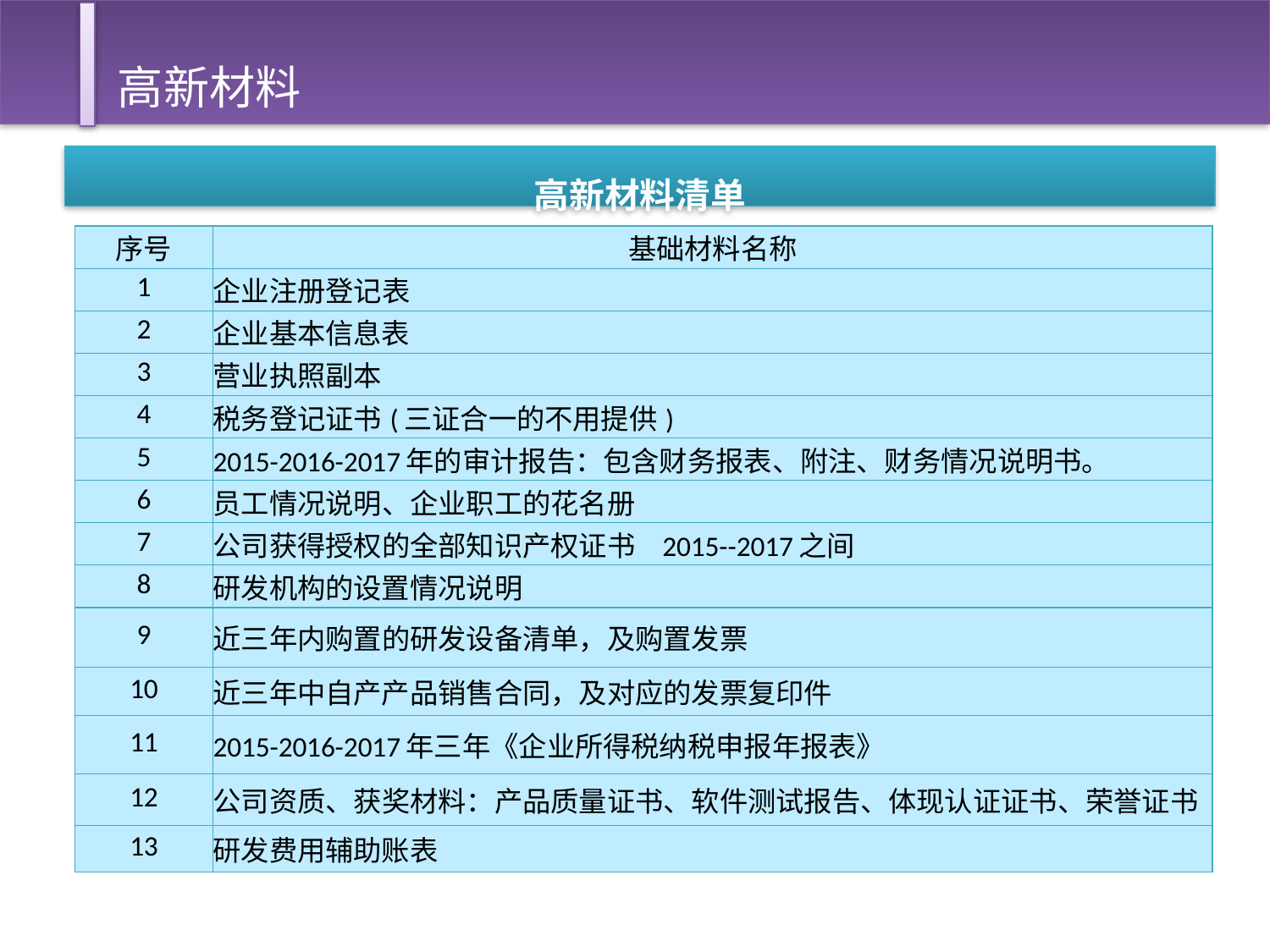

高新材料
高新材料清单
| 序号 | 基础材料名称 |
| --- | --- |
| 1 | 企业注册登记表 |
| 2 | 企业基本信息表 |
| 3 | 营业执照副本 |
| 4 | 税务登记证书(三证合一的不用提供) |
| 5 | 2015-2016-2017年的审计报告：包含财务报表、附注、财务情况说明书。 |
| 6 | 员工情况说明、企业职工的花名册 |
| 7 | 公司获得授权的全部知识产权证书 2015--2017之间 |
| 8 | 研发机构的设置情况说明 |
| 9 | 近三年内购置的研发设备清单，及购置发票 |
| 10 | 近三年中自产产品销售合同，及对应的发票复印件 |
| 11 | 2015-2016-2017年三年《企业所得税纳税申报年报表》 |
| 12 | 公司资质、获奖材料：产品质量证书、软件测试报告、体现认证证书、荣誉证书 |
| 13 | 研发费用辅助账表 |